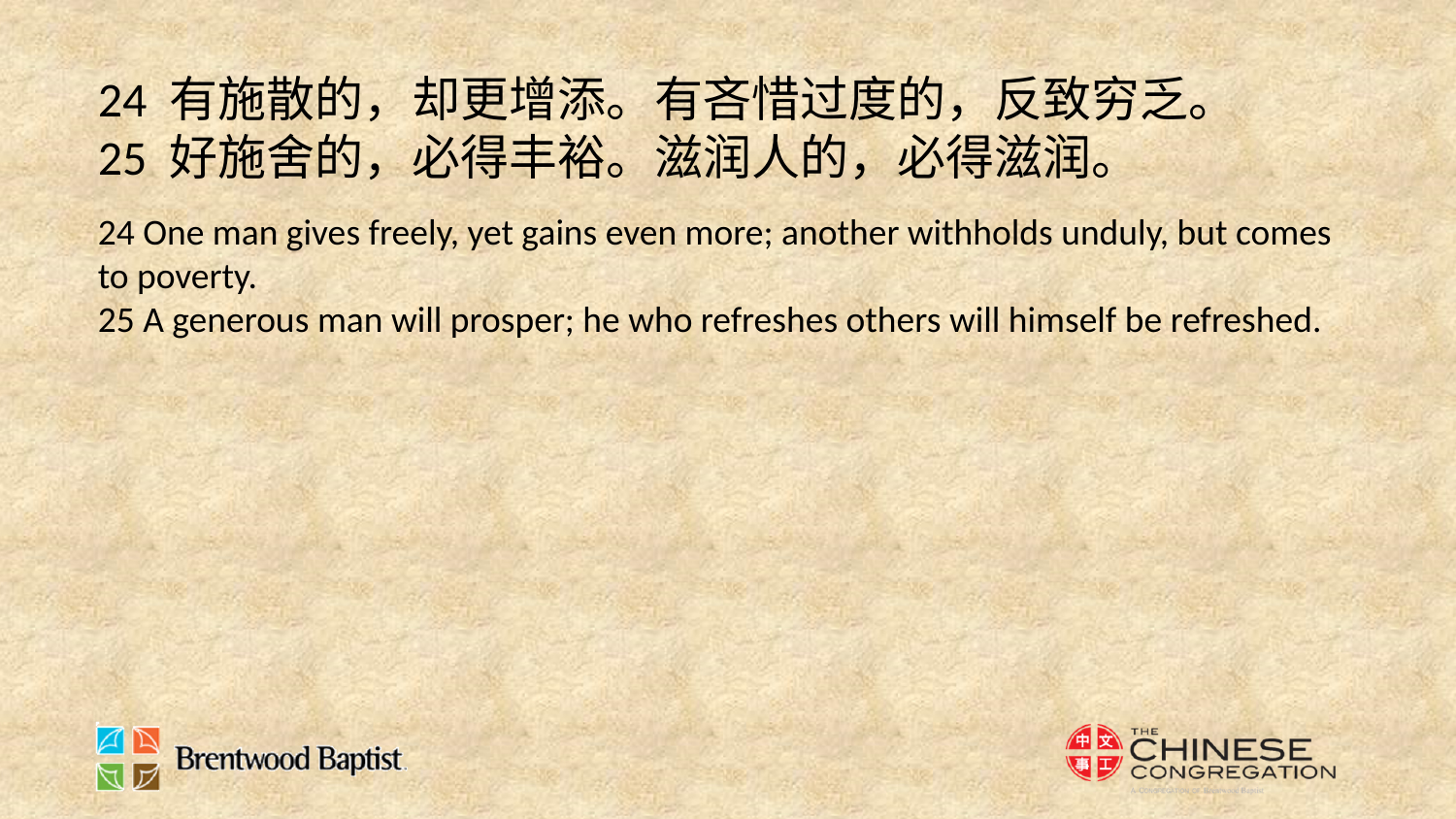

24 有施散的，却更增添。有吝惜过度的，反致穷乏。
25 好施舍的，必得丰裕。滋润人的，必得滋润。

24 One man gives freely, yet gains even more; another withholds unduly, but comes to poverty.
25 A generous man will prosper; he who refreshes others will himself be refreshed.